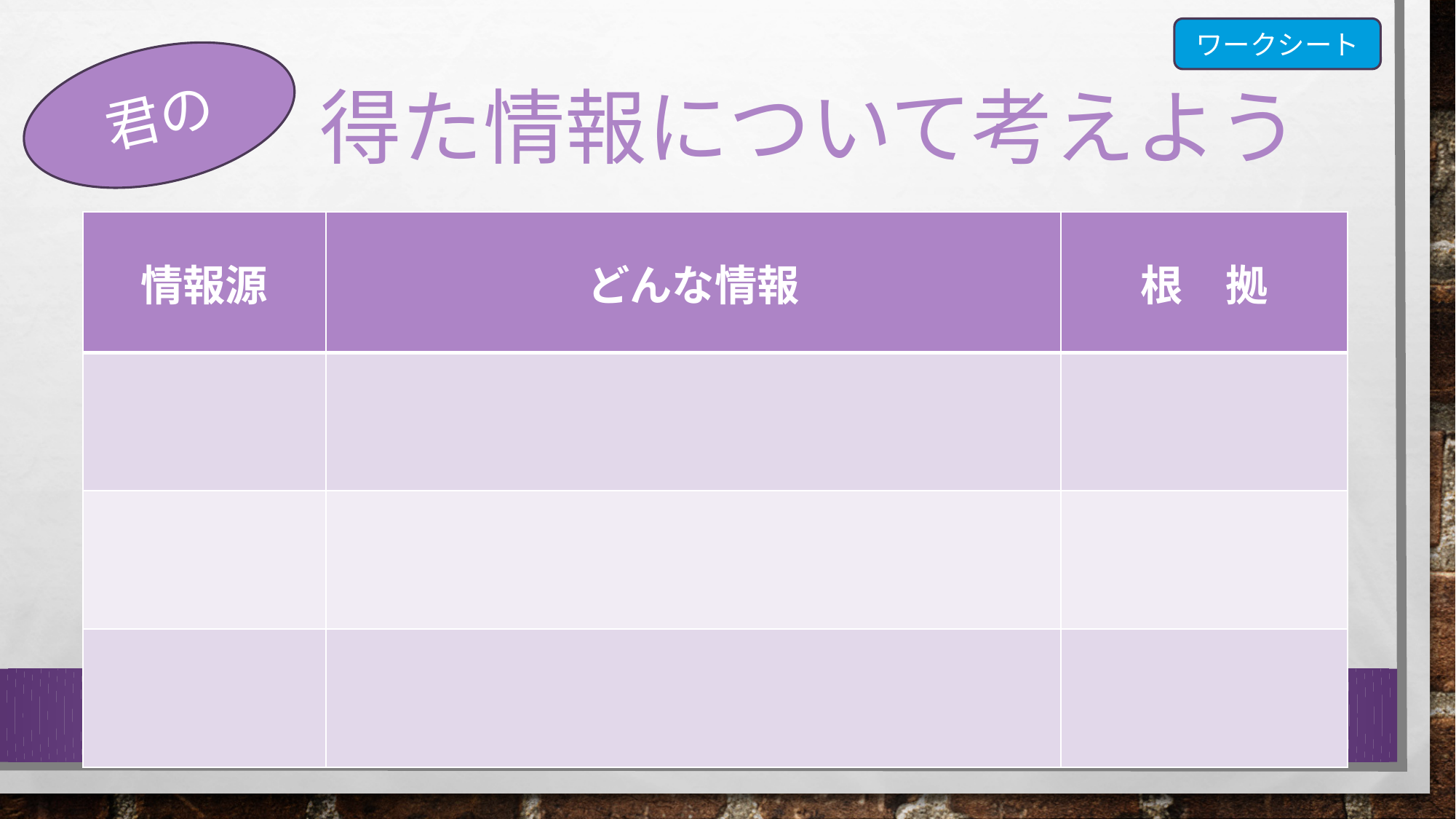

ワークシート
君の
# 得た情報について考えよう
| 情報源 | どんな情報 | 根　拠 |
| --- | --- | --- |
|  |  |  |
|  |  |  |
|  |  |  |